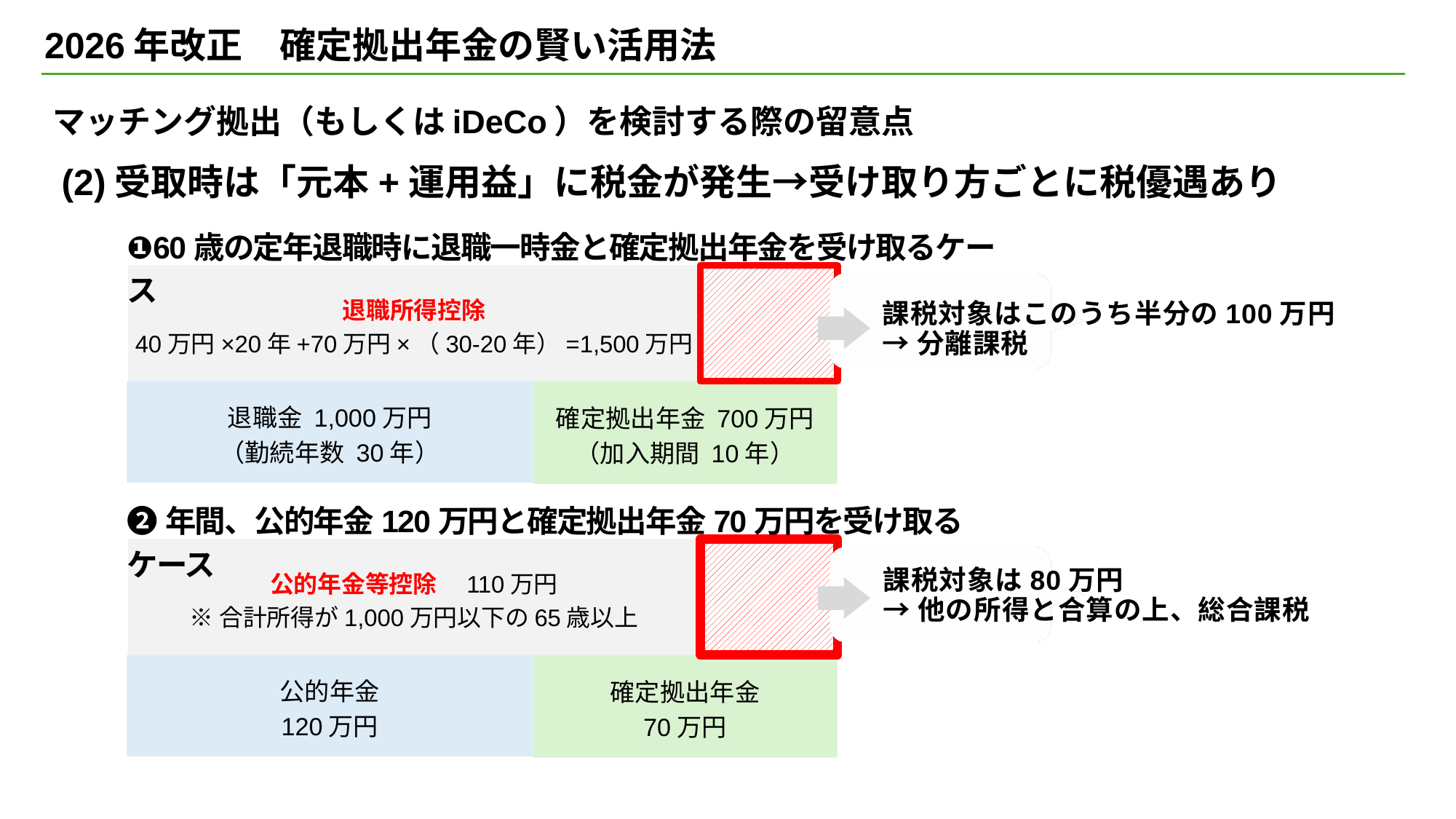

# 2026年改正　確定拠出年金の賢い活用法
マッチング拠出（もしくはiDeCo）を検討する際の留意点
(2)受取時は「元本+運用益」に税金が発生→受け取り方ごとに税優遇あり
❶60歳の定年退職時に退職一時金と確定拠出年金を受け取るケース
退職所得控除
40万円×20年+70万円×（30-20年）=1,500万円

課税対象はこのうち半分の100万円
→分離課税

退職金 1,000万円
（勤続年数 30年）
確定拠出年金 700万円
（加入期間 10年）
❷年間、公的年金120万円と確定拠出年金70万円を受け取るケース
公的年金等控除　110万円
※合計所得が1,000万円以下の65歳以上

課税対象は80万円
→他の所得と合算の上、総合課税

公的年金
120万円
確定拠出年金
70万円
Copyright Tomohiro Kaminaka, All Rights Reserved